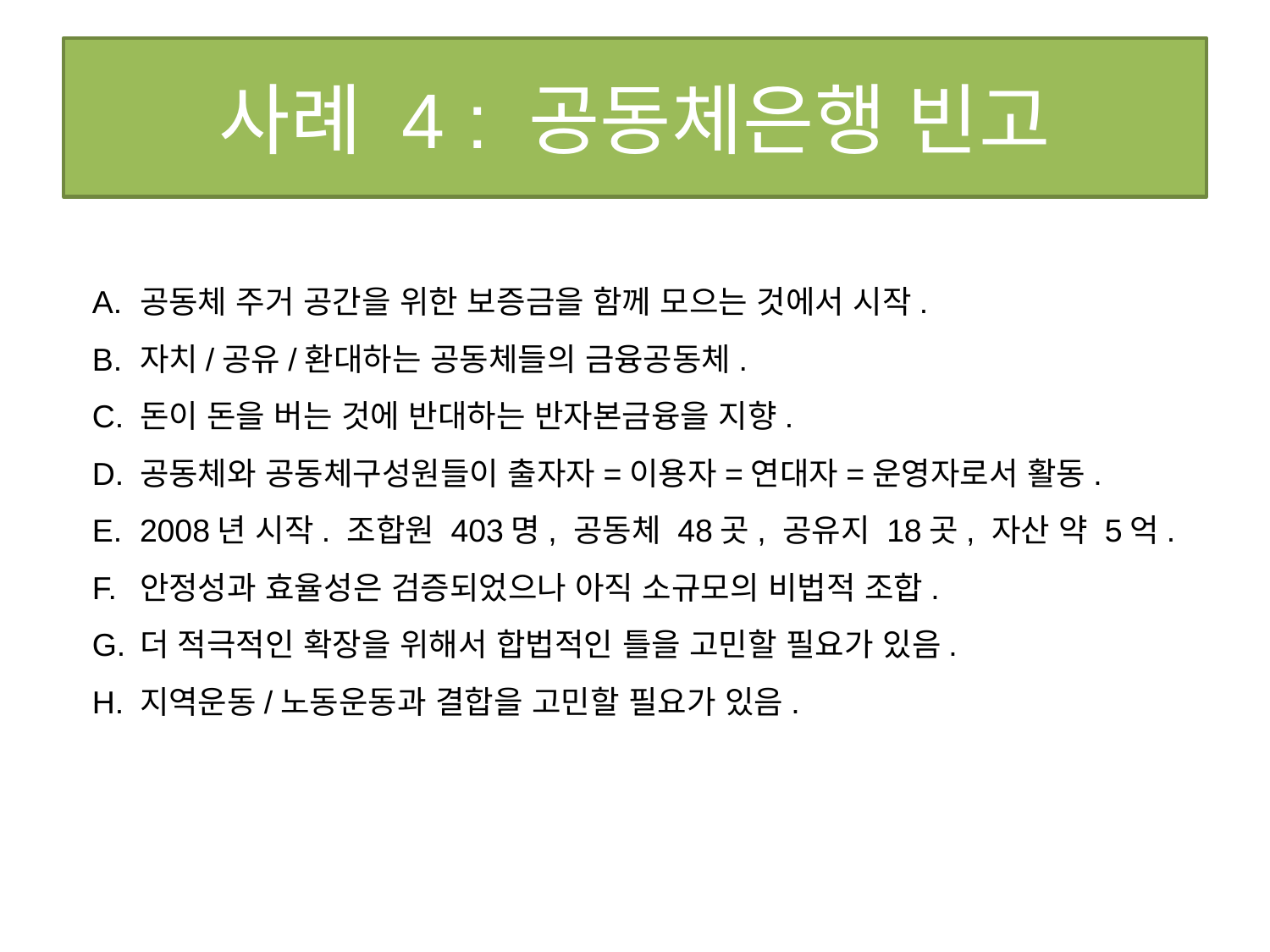

# 사례 4 : 공동체은행 빈고
공동체 주거 공간을 위한 보증금을 함께 모으는 것에서 시작.
자치/공유/환대하는 공동체들의 금융공동체.
돈이 돈을 버는 것에 반대하는 반자본금융을 지향.
공동체와 공동체구성원들이 출자자=이용자=연대자=운영자로서 활동.
2008년 시작. 조합원 403명, 공동체 48곳, 공유지 18곳, 자산 약 5억.
안정성과 효율성은 검증되었으나 아직 소규모의 비법적 조합.
더 적극적인 확장을 위해서 합법적인 틀을 고민할 필요가 있음.
지역운동/노동운동과 결합을 고민할 필요가 있음.